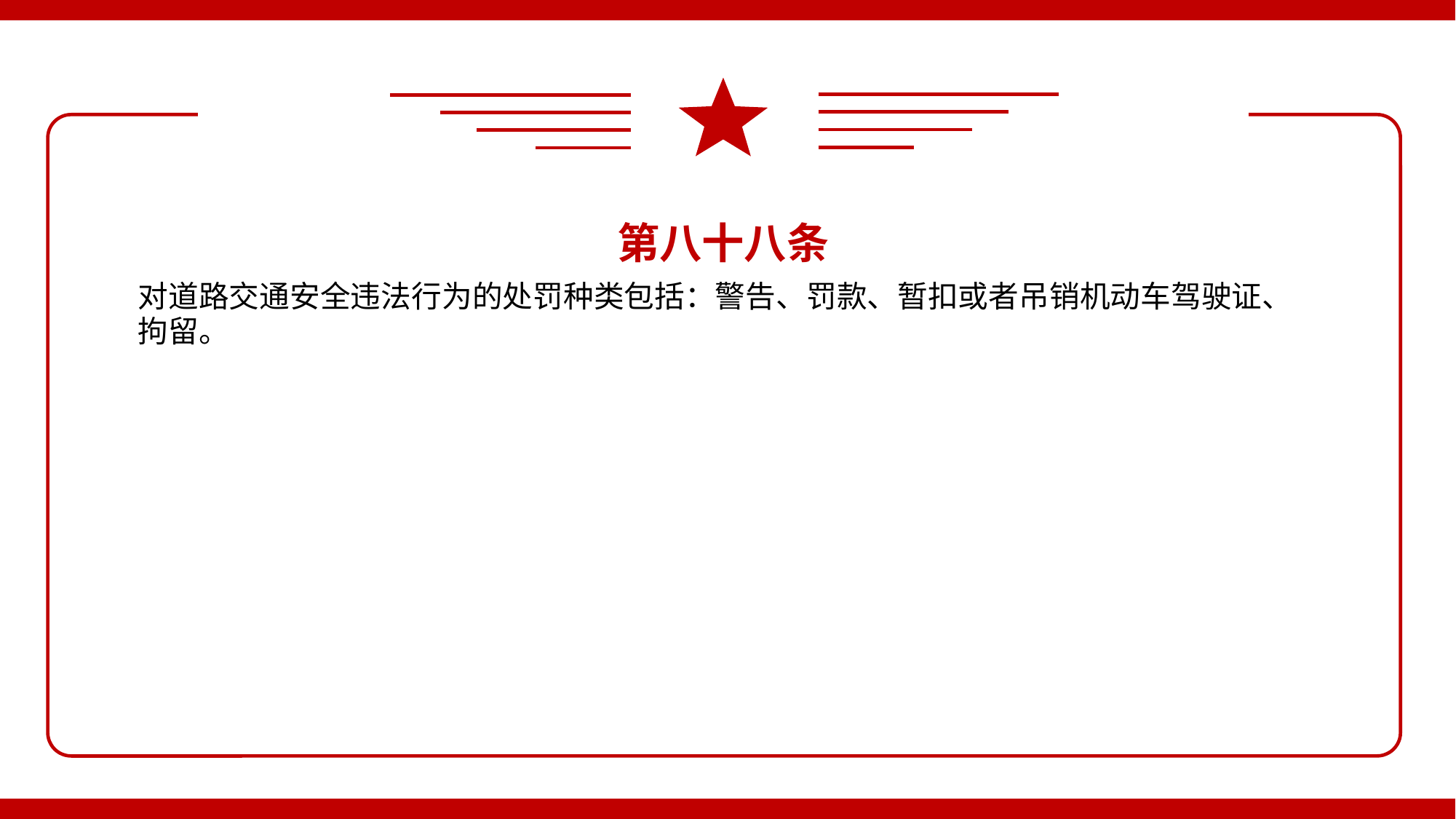

第八十八条
对道路交通安全违法行为的处罚种类包括：警告、罚款、暂扣或者吊销机动车驾驶证、拘留。